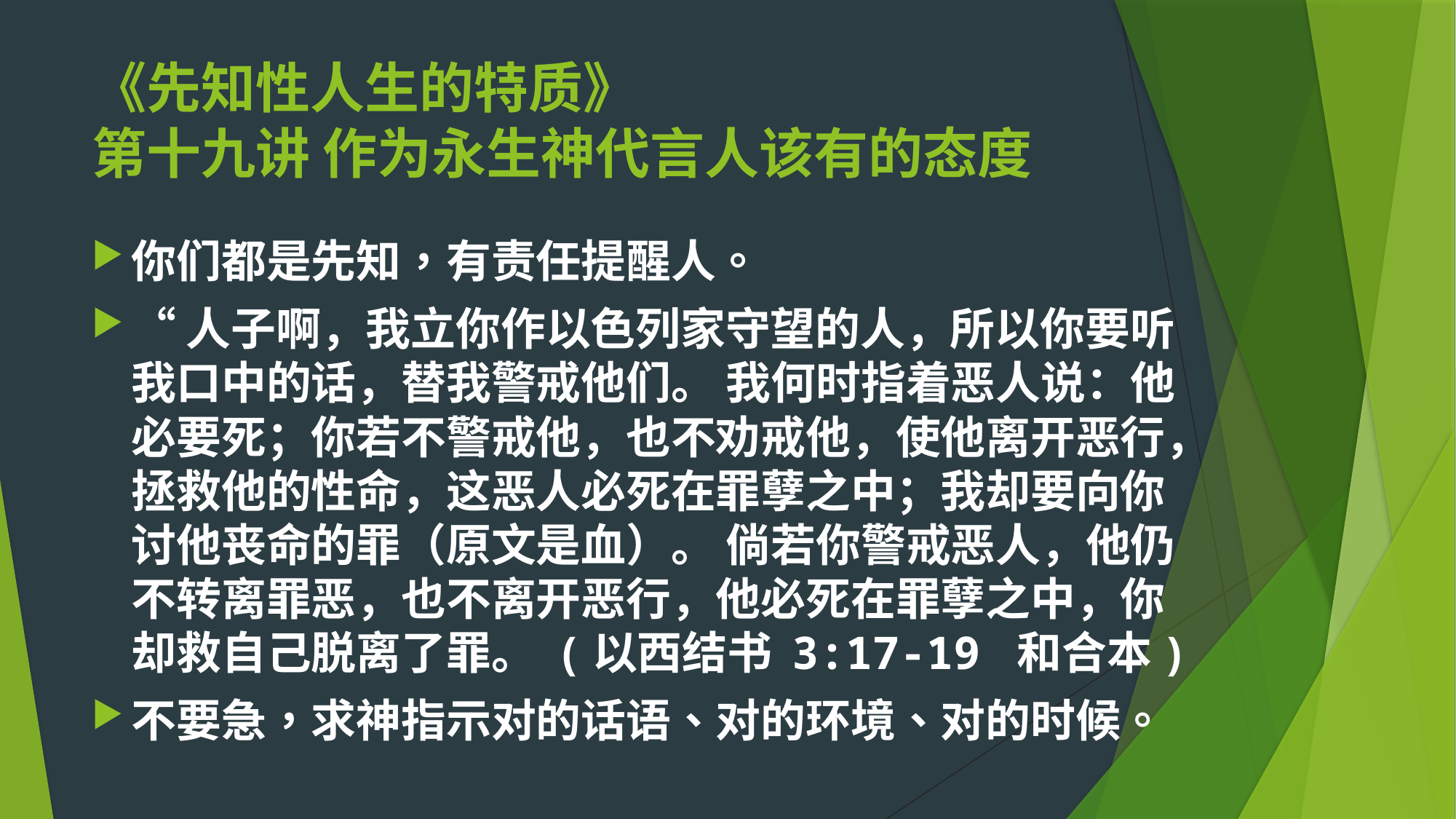

# 《先知性人生的特质》 第十九讲 作为永生神代言人该有的态度
你们都是先知，有责任提醒人。
“人子啊，我立你作以色列家守望的人，所以你要听我口中的话，替我警戒他们。 我何时指着恶人说：他必要死；你若不警戒他，也不劝戒他，使他离开恶行，拯救他的性命，这恶人必死在罪孽之中；我却要向你讨他丧命的罪（原文是血）。 倘若你警戒恶人，他仍不转离罪恶，也不离开恶行，他必死在罪孽之中，你却救自己脱离了罪。 (以西结书 3:17-19 和合本)
不要急，求神指示对的话语、对的环境、对的时候。